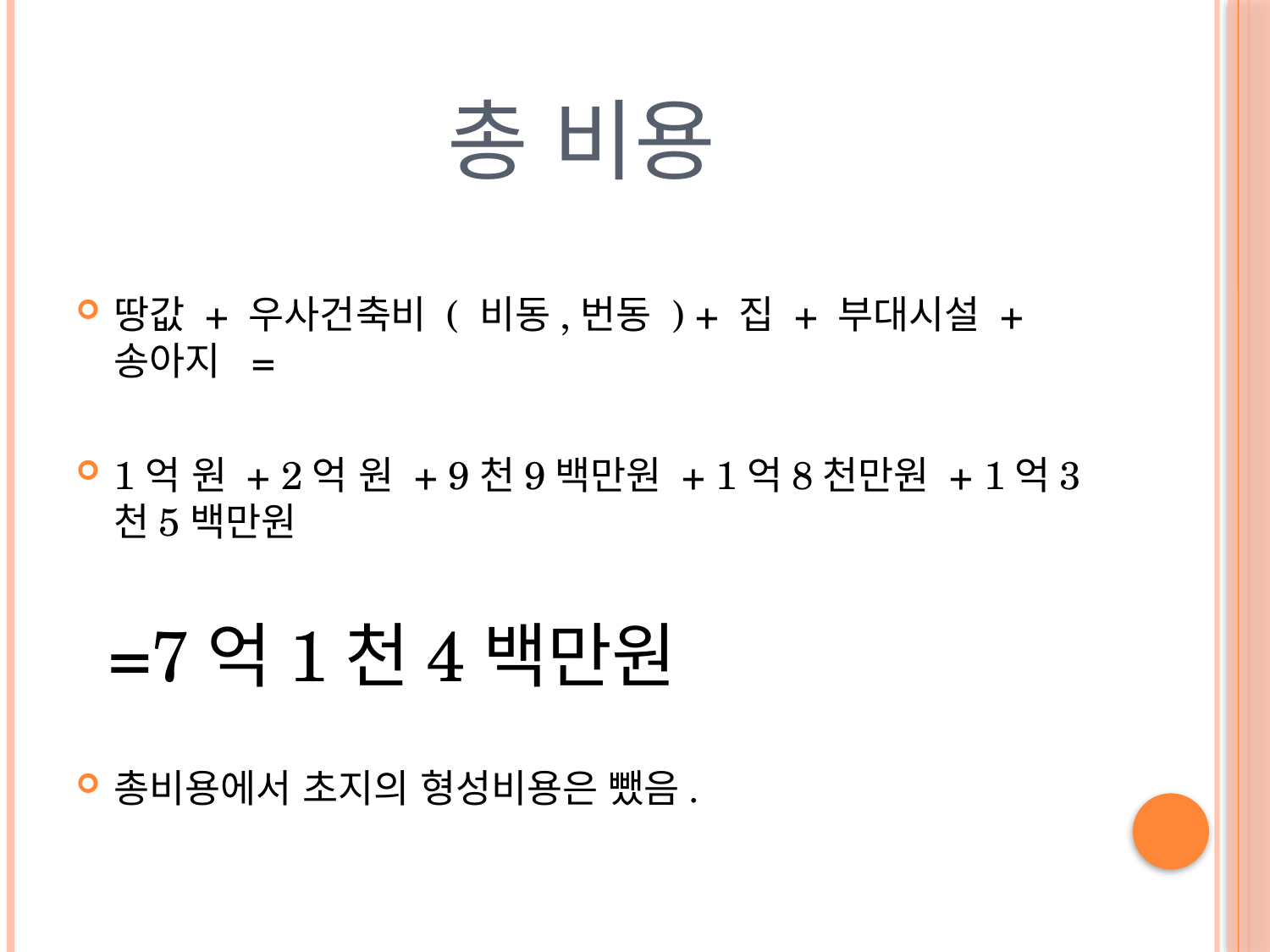

# 총 비용

땅값 + 우사건축비 ( 비동,번동 ) + 집 + 부대시설 + 송아지  =

1억 원 + 2억 원 + 9천9백만원 + 1억8천만원 + 1억3천5백만원

   =7억1천4백만원

총비용에서 초지의 형성비용은 뺐음.